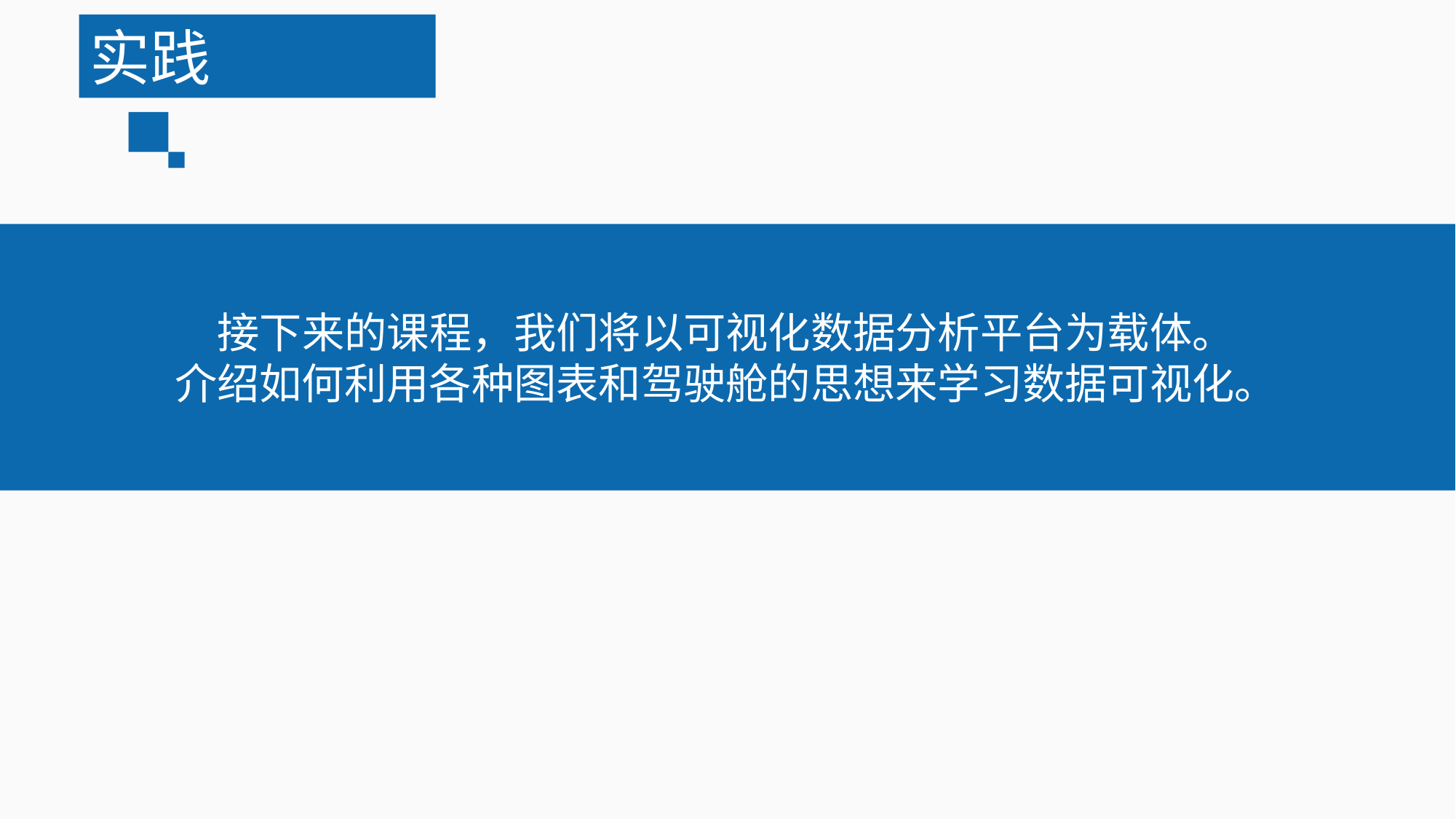

实践

接下来的课程，我们将以可视化数据分析平台为载体。
介绍如何利用各种图表和驾驶舱的思想来学习数据可视化。